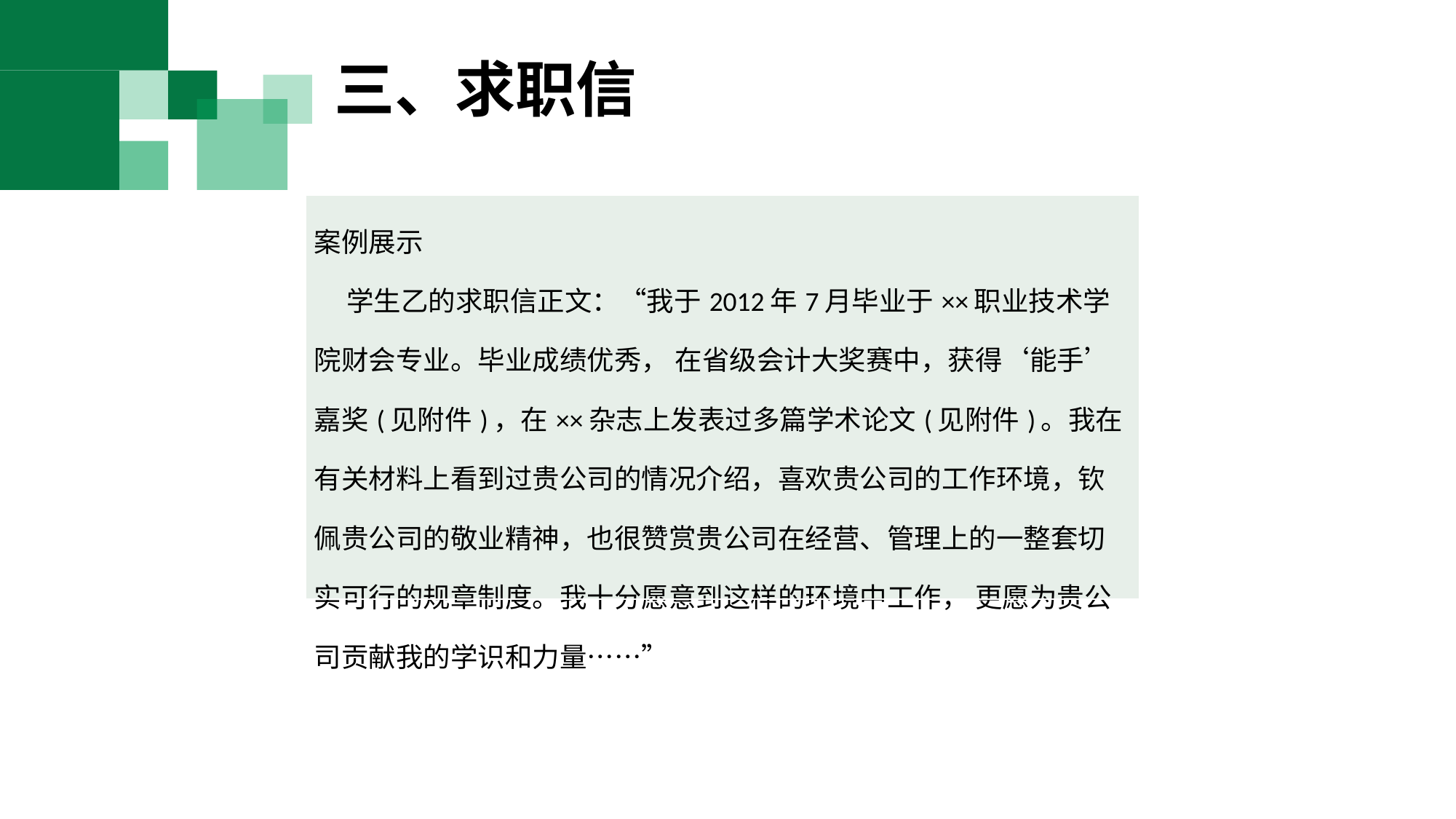

三、求职信

| 案例展示 学生乙的求职信正文：“我于2012年7月毕业于××职业技术学院财会专业。毕业成绩优秀， 在省级会计大奖赛中，获得‘能手’嘉奖(见附件)，在××杂志上发表过多篇学术论文(见附件)。我在有关材料上看到过贵公司的情况介绍，喜欢贵公司的工作环境，钦佩贵公司的敬业精神，也很赞赏贵公司在经营、管理上的一整套切实可行的规章制度。我十分愿意到这样的环境中工作， 更愿为贵公司贡献我的学识和力量……” |
| --- |